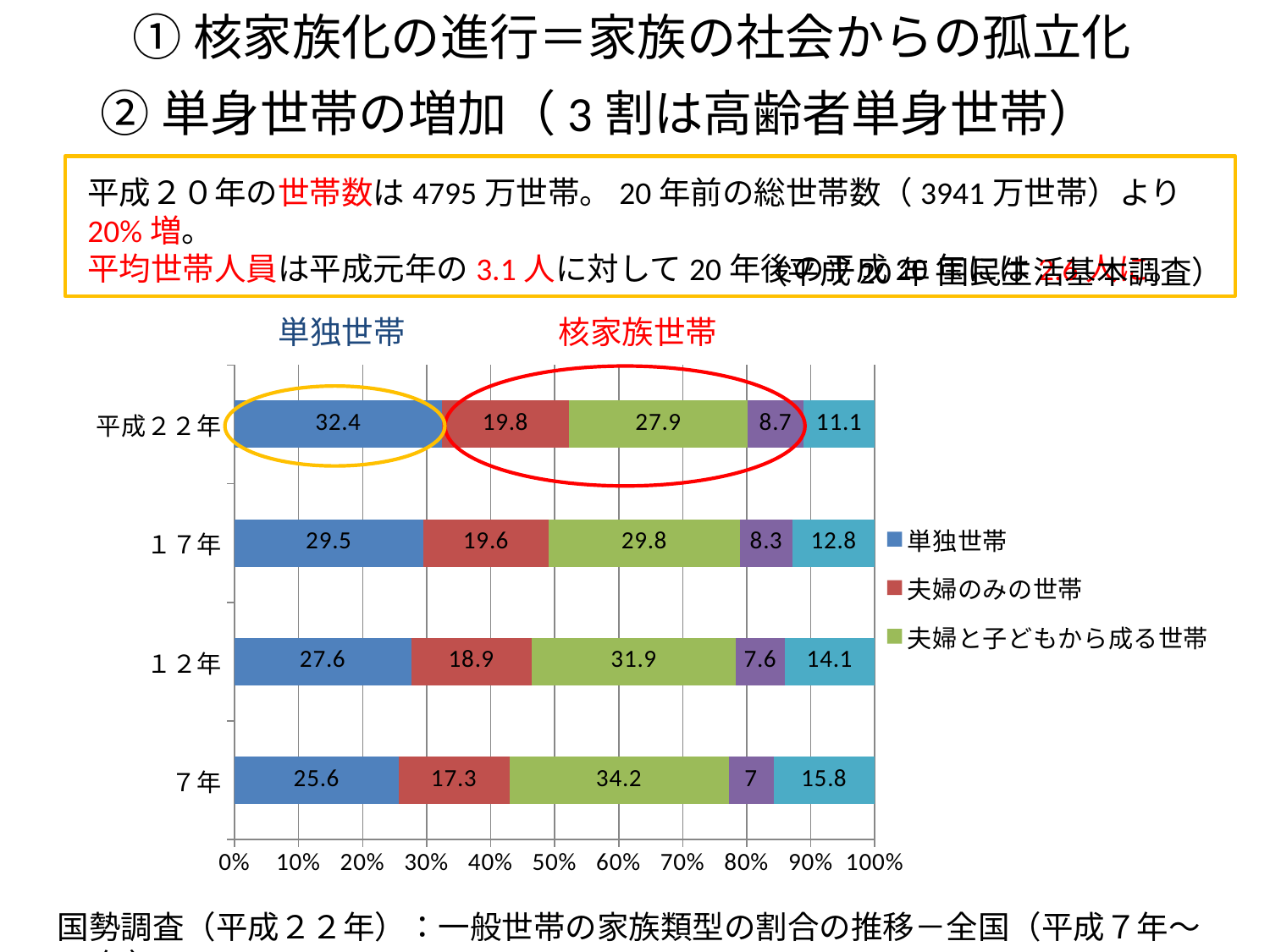

①核家族化の進行＝家族の社会からの孤立化
②単身世帯の増加（3割は高齢者単身世帯）

平成２０年の世帯数は4795万世帯。20年前の総世帯数（3941万世帯）より20%増。
平均世帯人員は平成元年の3.1人に対して20年後の平成20年には2.6人に。
（平成20年 国民生活基本調査）
単独世帯
核家族世帯

### Chart

| Category | 単独世帯 | 夫婦のみの世帯 | 夫婦と子どもから成る世帯 | ひとり親と子どもから成る世帯 | その他の世帯 |
|---|---|---|---|---|---|
| ７年 | 25.6 | 17.3 | 34.2 | 7.0 | 15.8 |
| １２年 | 27.6 | 18.9 | 31.9 | 7.6 | 14.1 |
| １７年 | 29.5 | 19.6 | 29.8 | 8.3 | 12.8 |
| 平成２２年 | 32.4 | 19.8 | 27.9 | 8.700000000000001 | 11.1 |

国勢調査（平成２２年）：一般世帯の家族類型の割合の推移－全国（平成７年～22年）